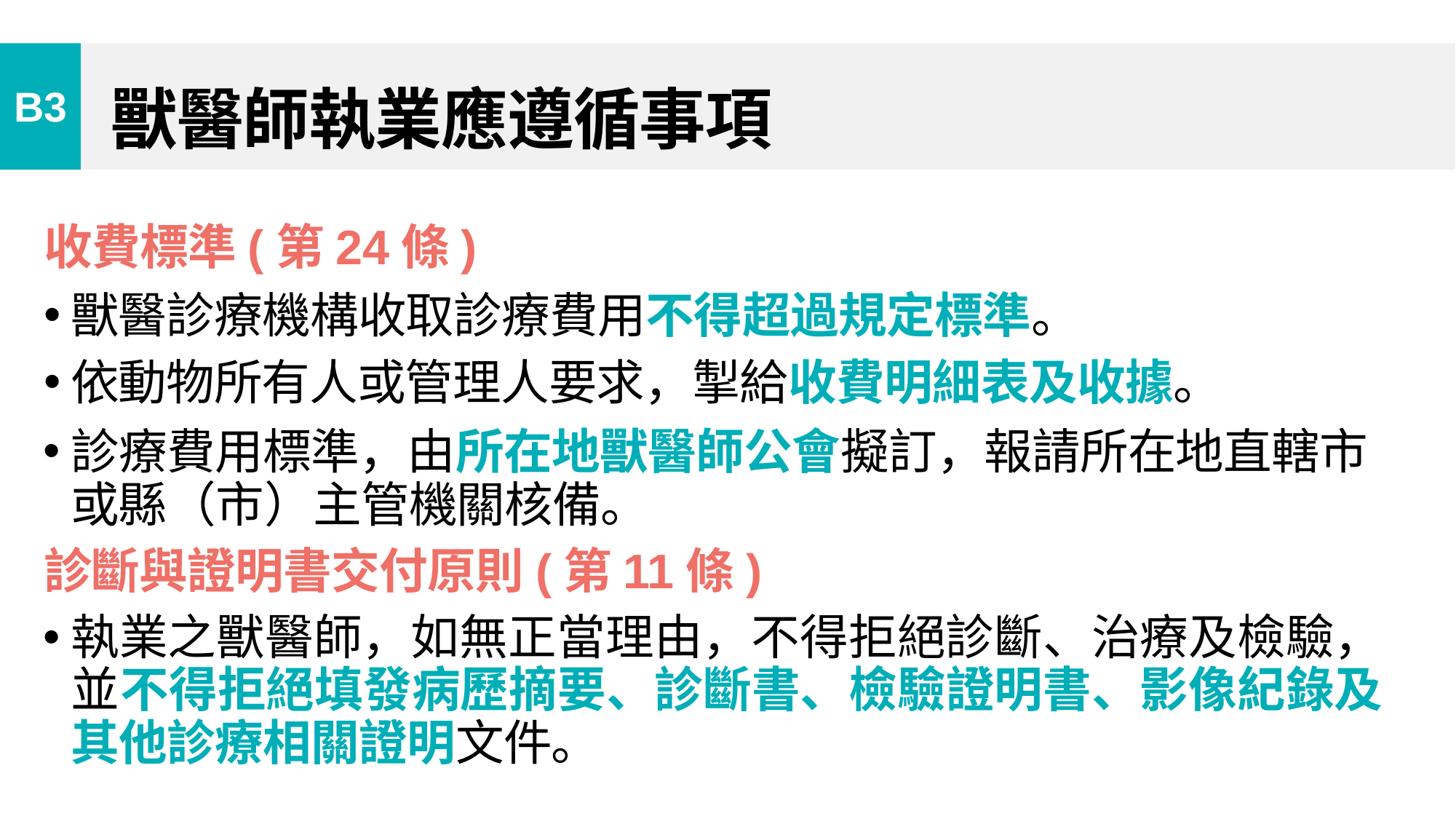

# 獸醫師執業應遵循事項
B3
收費標準(第24條)
獸醫診療機構收取診療費用不得超過規定標準。
依動物所有人或管理人要求，掣給收費明細表及收據。
診療費用標準，由所在地獸醫師公會擬訂，報請所在地直轄市或縣（市）主管機關核備。
診斷與證明書交付原則(第11條)
執業之獸醫師，如無正當理由，不得拒絕診斷、治療及檢驗，並不得拒絕填發病歷摘要、診斷書、檢驗證明書、影像紀錄及其他診療相關證明文件。